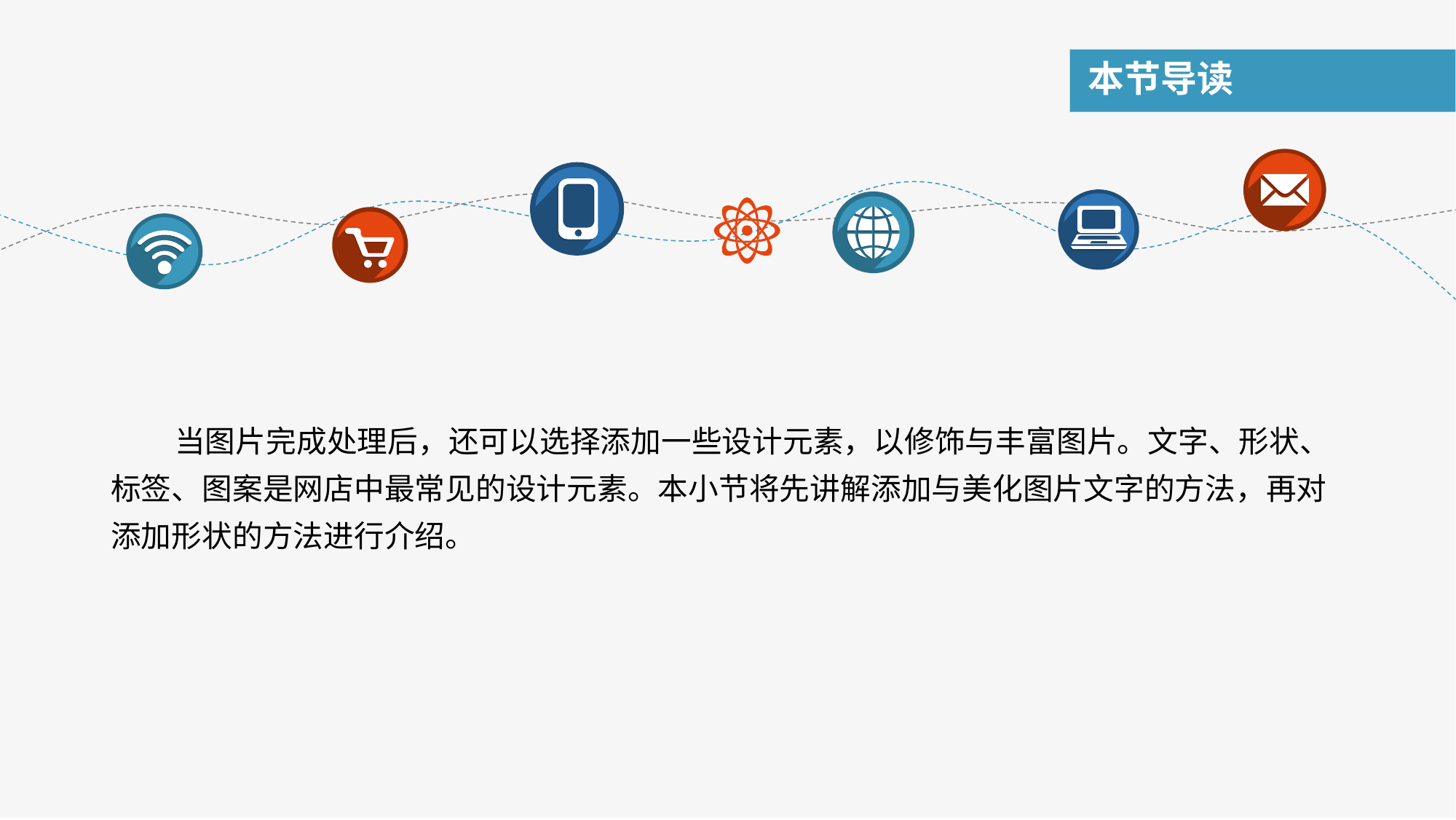

本节导读

当图片完成处理后，还可以选择添加一些设计元素，以修饰与丰富图片。文字、形状、标签、图案是网店中最常见的设计元素。本小节将先讲解添加与美化图片文字的方法，再对添加形状的方法进行介绍。